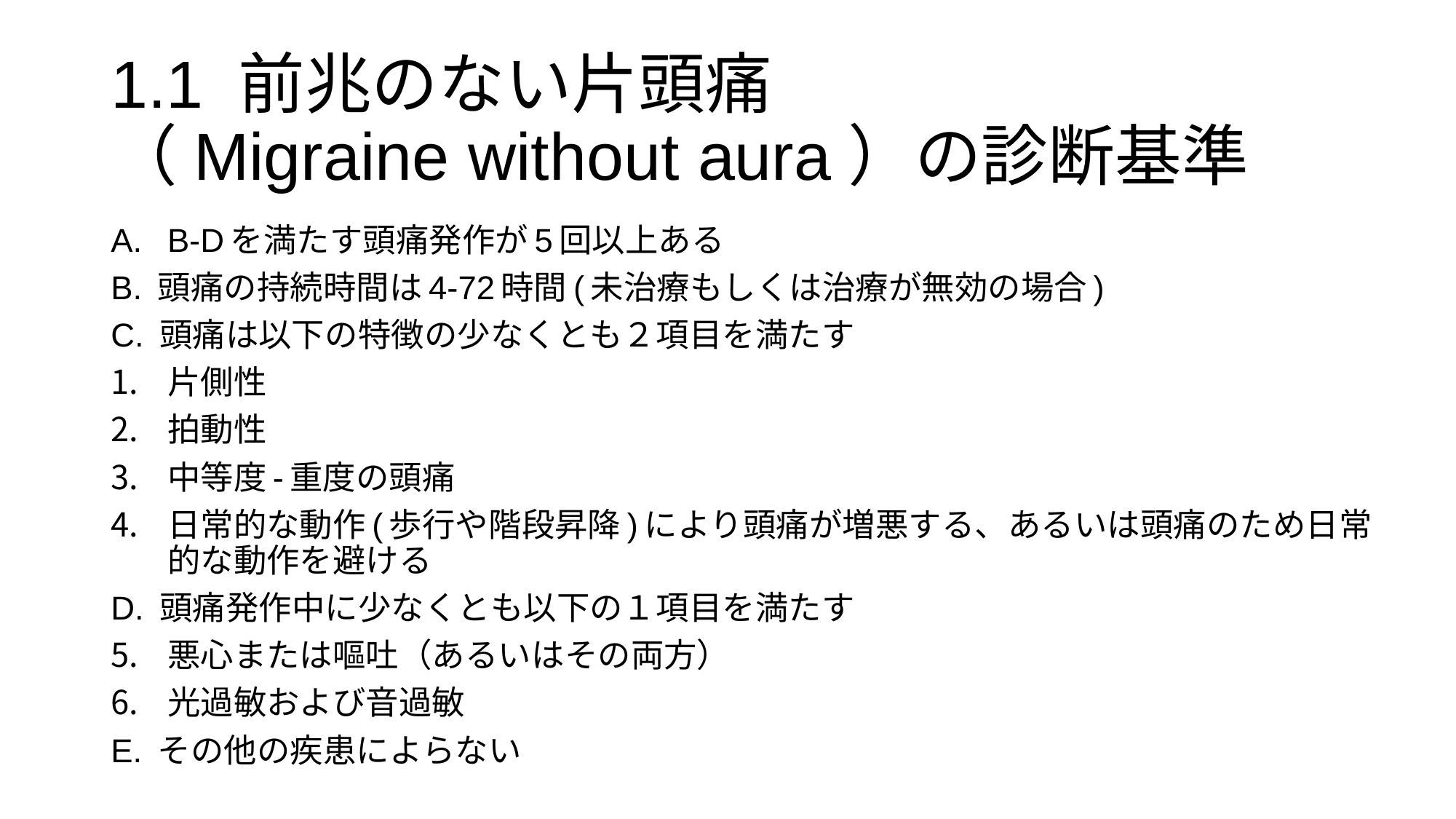

# 1.1 前兆のない片頭痛 （Migraine without aura）の診断基準
B-Dを満たす頭痛発作が5回以上ある
B. 頭痛の持続時間は4-72時間(未治療もしくは治療が無効の場合)
C. 頭痛は以下の特徴の少なくとも２項目を満たす
片側性
拍動性
中等度-重度の頭痛
日常的な動作(歩行や階段昇降)により頭痛が増悪する、あるいは頭痛のため日常的な動作を避ける
D. 頭痛発作中に少なくとも以下の１項目を満たす
悪心または嘔吐（あるいはその両方）
光過敏および音過敏
E. その他の疾患によらない